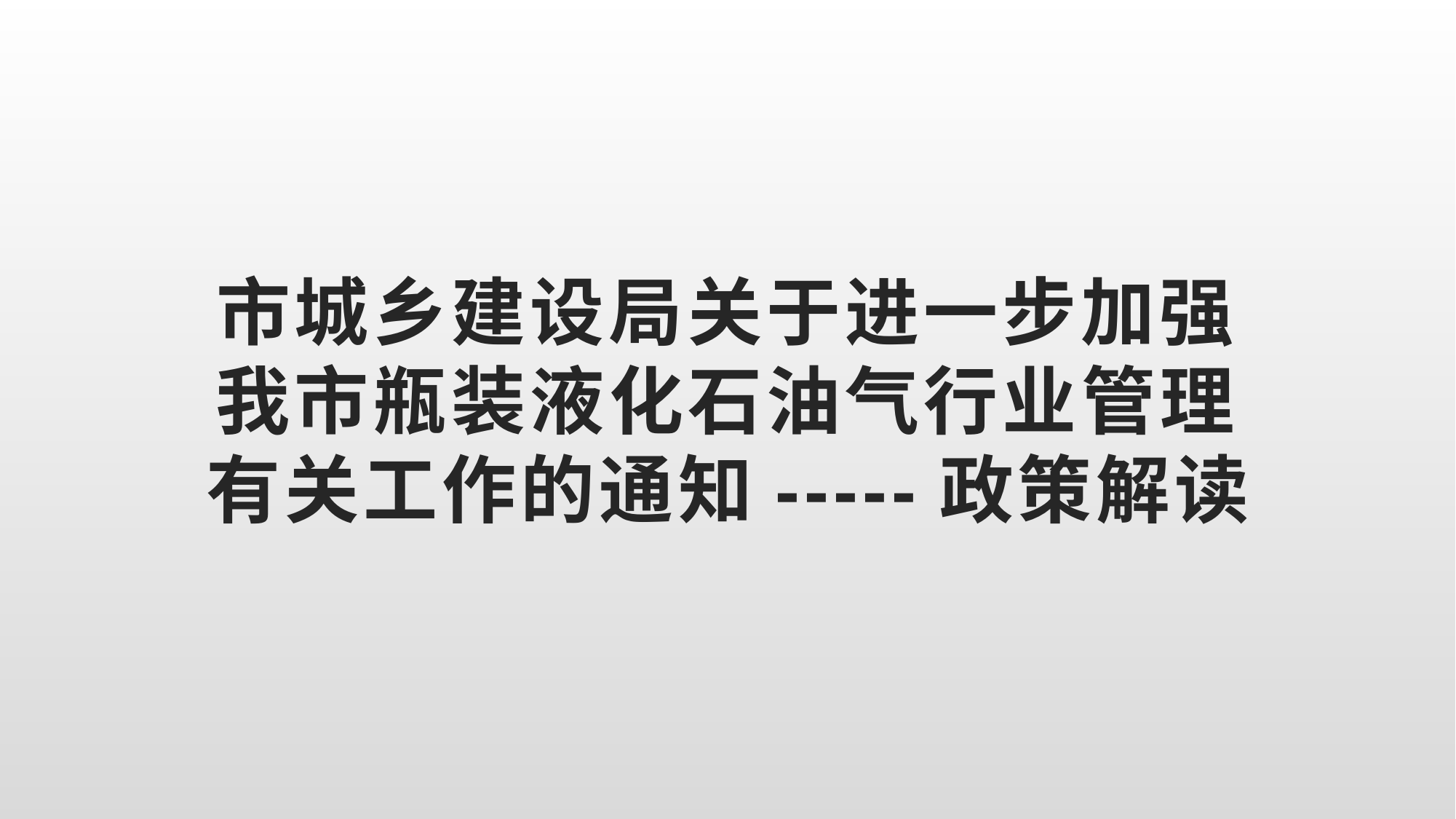

# 市城乡建设局关于进一步加强 我市瓶装液化石油气行业管理 有关工作的通知-----政策解读